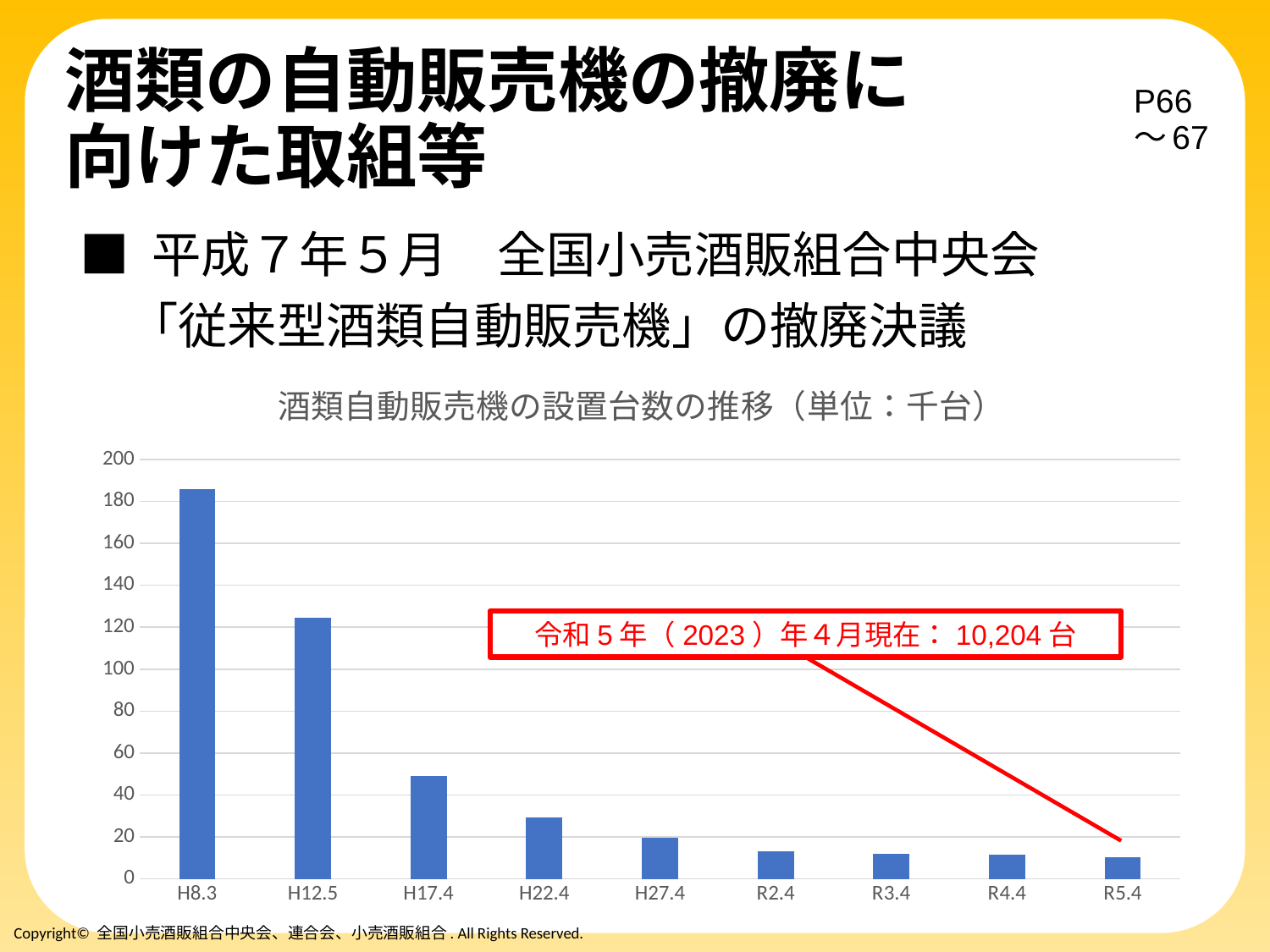

# 酒類の自動販売機の撤廃に 向けた取組等
P66～67
■ 平成７年５月　全国小売酒販組合中央会
　「従来型酒類自動販売機」の撤廃決議

### Chart: 酒類自動販売機の設置台数の推移（単位：千台）

| Category | 列1 |
|---|---|
| H8.3 | 185.8 |
| H12.5 | 124.4 |
| H17.4 | 49.1 |
| H22.4 | 29.2 |
| H27.4 | 19.5 |
| R2.4 | 13.0 |
| R3.4 | 12.1 |
| R4.4 | 11.5 |
| R5.4 | 10.2 |
令和5年（2023）年４月現在：10,204台
Copyright© 全国小売酒販組合中央会、連合会、小売酒販組合. All Rights Reserved.